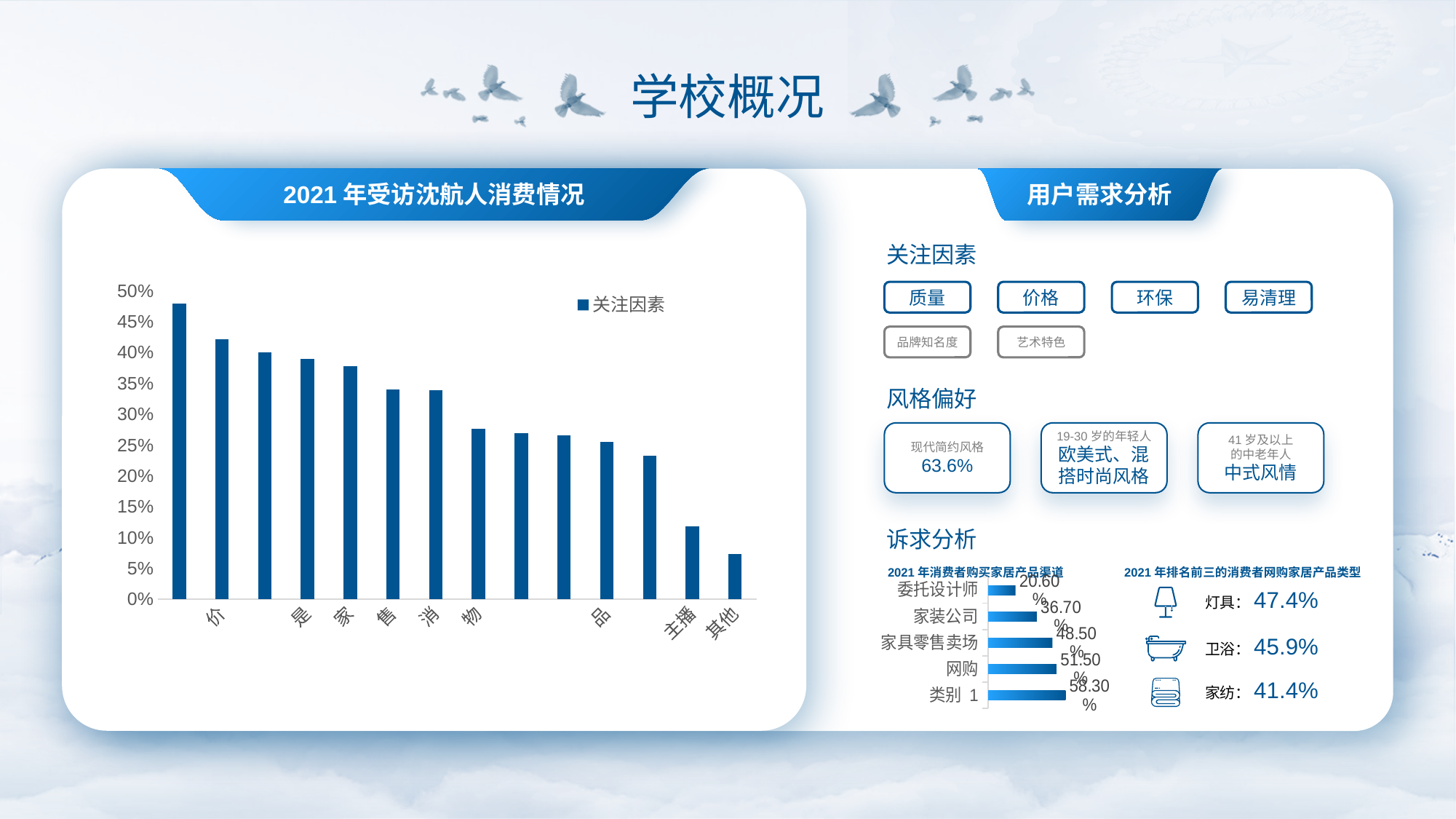

学校概况

2021年受访沈航人消费情况
用户需求分析
关注因素

### Chart

| Category | 关注因素 |
|---|---|
| 产品质量 | 0.479 |
| 价格是否合理 | 0.422 |
| 是否环保 | 0.4 |
| 是否易清洁打理 | 0.39 |
| 家装风格搭配 | 0.378 |
| 售后服务是否规范 | 0.34 |
| 消费者口碑 | 0.339 |
| 物流配送是否快捷 | 0.276 |
| 是否智能 | 0.269 |
| 设计潮流 | 0.266 |
| 品牌知名度 | 0.255 |
| 艺术特色 | 0.233 |
| 主播/网红等名人推荐 | 0.118 |
| 其他 | 0.073 |
质量
价格
环保
易清理
品牌知名度
艺术特色
风格偏好
现代简约风格
63.6%
19-30岁的年轻人
欧美式、混搭时尚风格
41岁及以上
的中老年人
中式风情
诉求分析
2021年排名前三的消费者网购家居产品类型
2021年消费者购买家居产品渠道

### Chart

| Category | 系列 1 |
|---|---|
| 类别 1 | 0.583 |
| 网购 | 0.515 |
| 家具零售卖场 | 0.485 |
| 家装公司 | 0.367 |
| 委托设计师 | 0.206 |
灯具：47.4%

卫浴：45.9%

家纺：41.4%